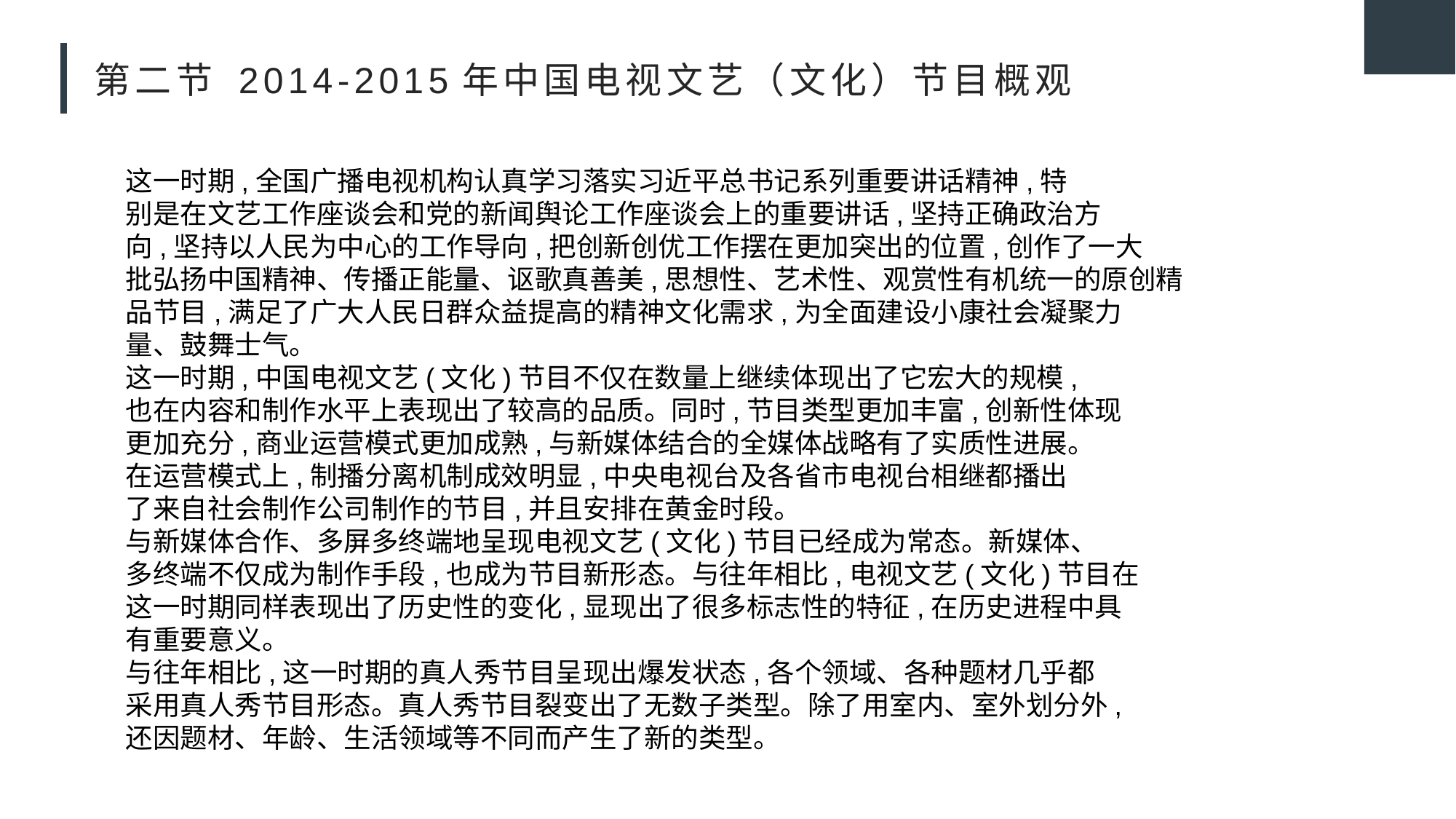

# 第二节 2014-2015年中国电视文艺（文化）节目概观
这一时期,全国广播电视机构认真学习落实习近平总书记系列重要讲话精神,特
别是在文艺工作座谈会和党的新闻舆论工作座谈会上的重要讲话,坚持正确政治方
向,坚持以人民为中心的工作导向,把创新创优工作摆在更加突出的位置,创作了一大
批弘扬中国精神、传播正能量、讴歌真善美,思想性、艺术性、观赏性有机统一的原创精
品节目,满足了广大人民日群众益提高的精神文化需求,为全面建设小康社会凝聚力
量、鼓舞士气。
这一时期,中国电视文艺(文化)节目不仅在数量上继续体现出了它宏大的规模,
也在内容和制作水平上表现出了较高的品质。同时,节目类型更加丰富,创新性体现
更加充分,商业运营模式更加成熟,与新媒体结合的全媒体战略有了实质性进展。
在运营模式上,制播分离机制成效明显,中央电视台及各省市电视台相继都播出
了来自社会制作公司制作的节目,并且安排在黄金时段。
与新媒体合作、多屏多终端地呈现电视文艺(文化)节目已经成为常态。新媒体、
多终端不仅成为制作手段,也成为节目新形态。与往年相比,电视文艺(文化)节目在
这一时期同样表现出了历史性的变化,显现出了很多标志性的特征,在历史进程中具
有重要意义。
与往年相比,这一时期的真人秀节目呈现出爆发状态,各个领域、各种题材几乎都
采用真人秀节目形态。真人秀节目裂变出了无数子类型。除了用室内、室外划分外,
还因题材、年龄、生活领域等不同而产生了新的类型。